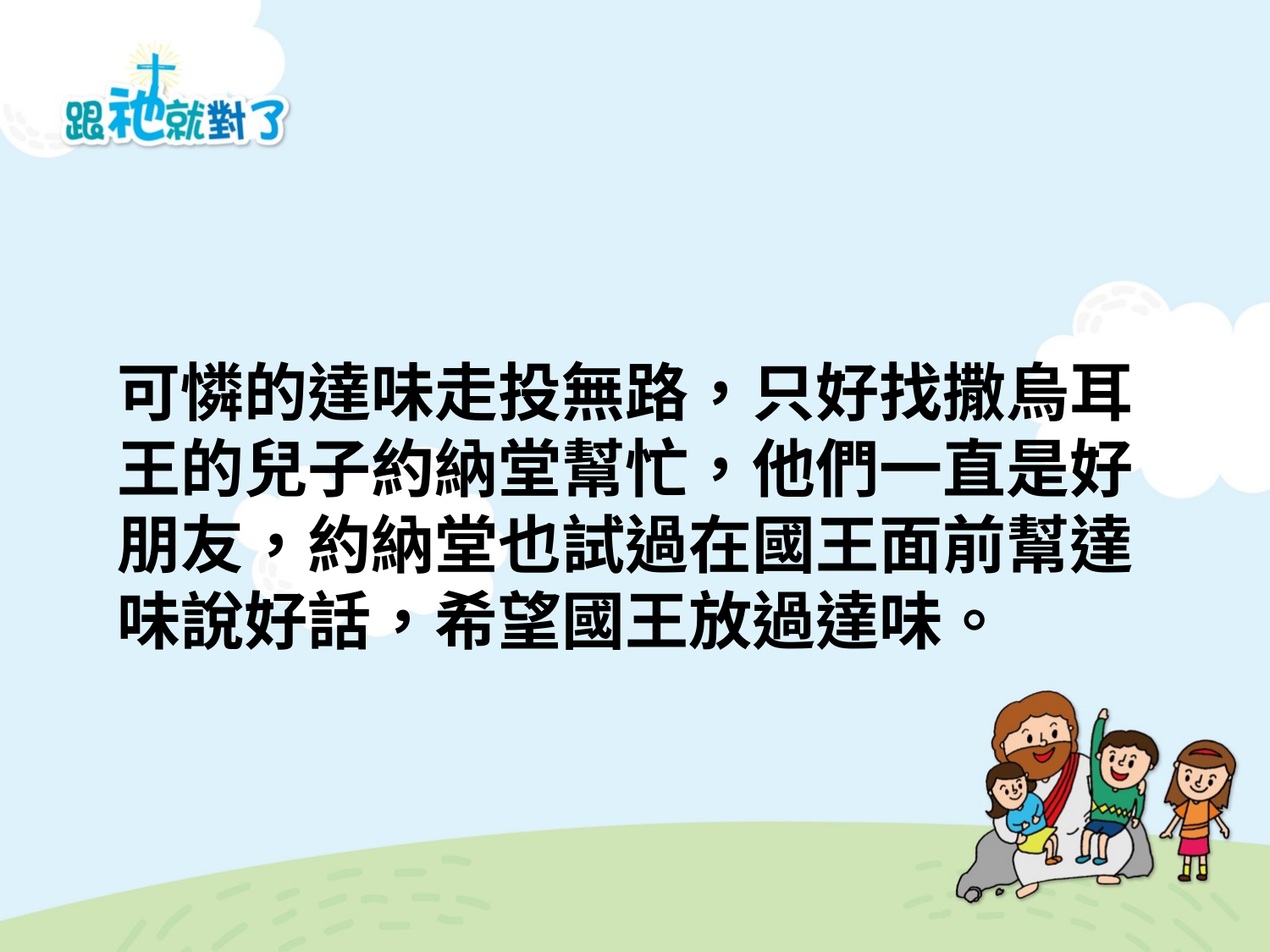

可憐的達味走投無路，只好找撒烏耳王的兒子約納堂幫忙，他們一直是好朋友，約納堂也試過在國王面前幫達味說好話，希望國王放過達味。